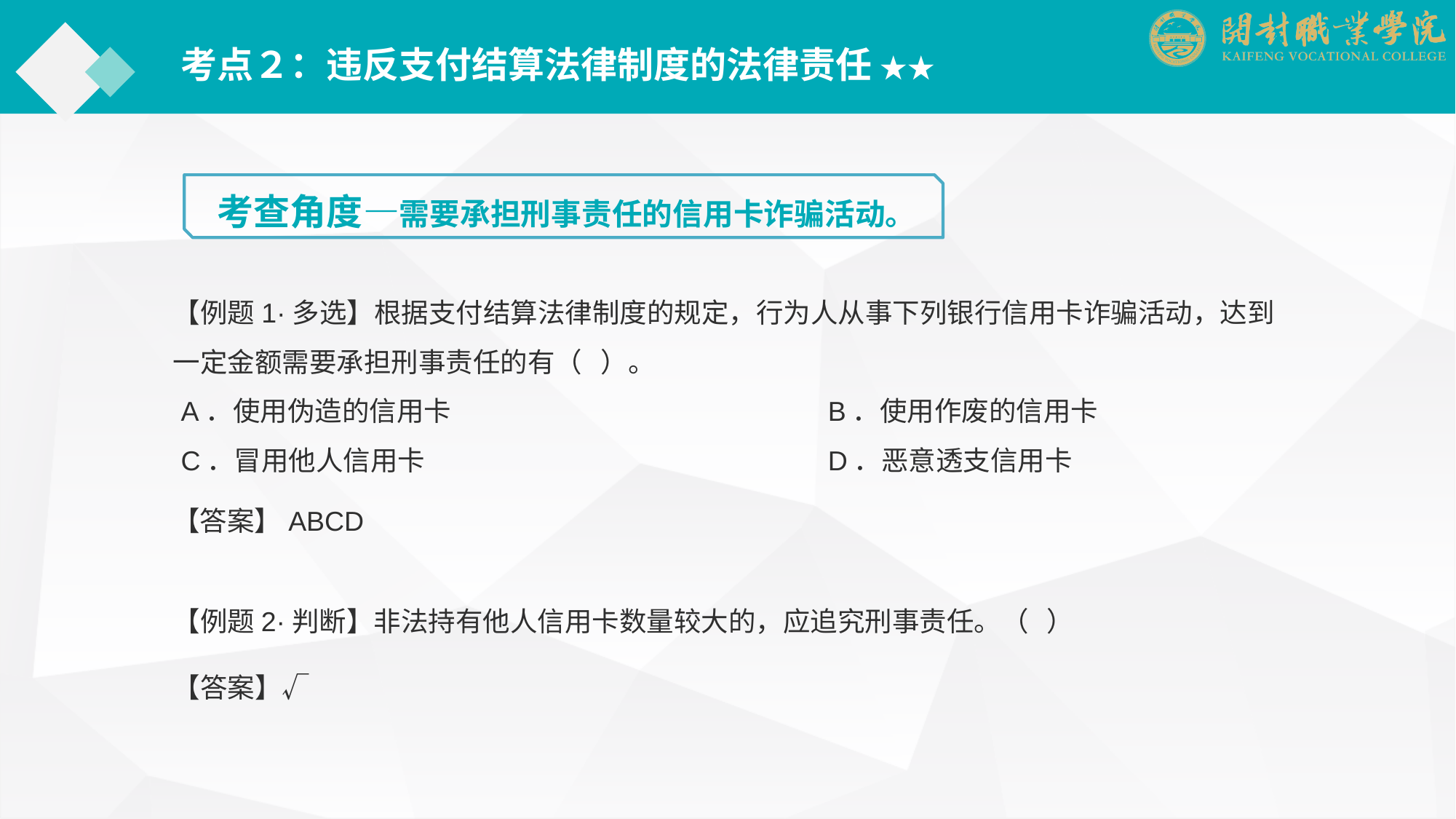

考点２：违反支付结算法律制度的法律责任 ★★

考查角度—需要承担刑事责任的信用卡诈骗活动。
【例题1·多选】根据支付结算法律制度的规定，行为人从事下列银行信用卡诈骗活动，达到一定金额需要承担刑事责任的有（   ）。
 A．使用伪造的信用卡				B．使用作废的信用卡
 C．冒用他人信用卡				D．恶意透支信用卡
【答案】ABCD
【例题2·判断】非法持有他人信用卡数量较大的，应追究刑事责任。（   ）
【答案】√